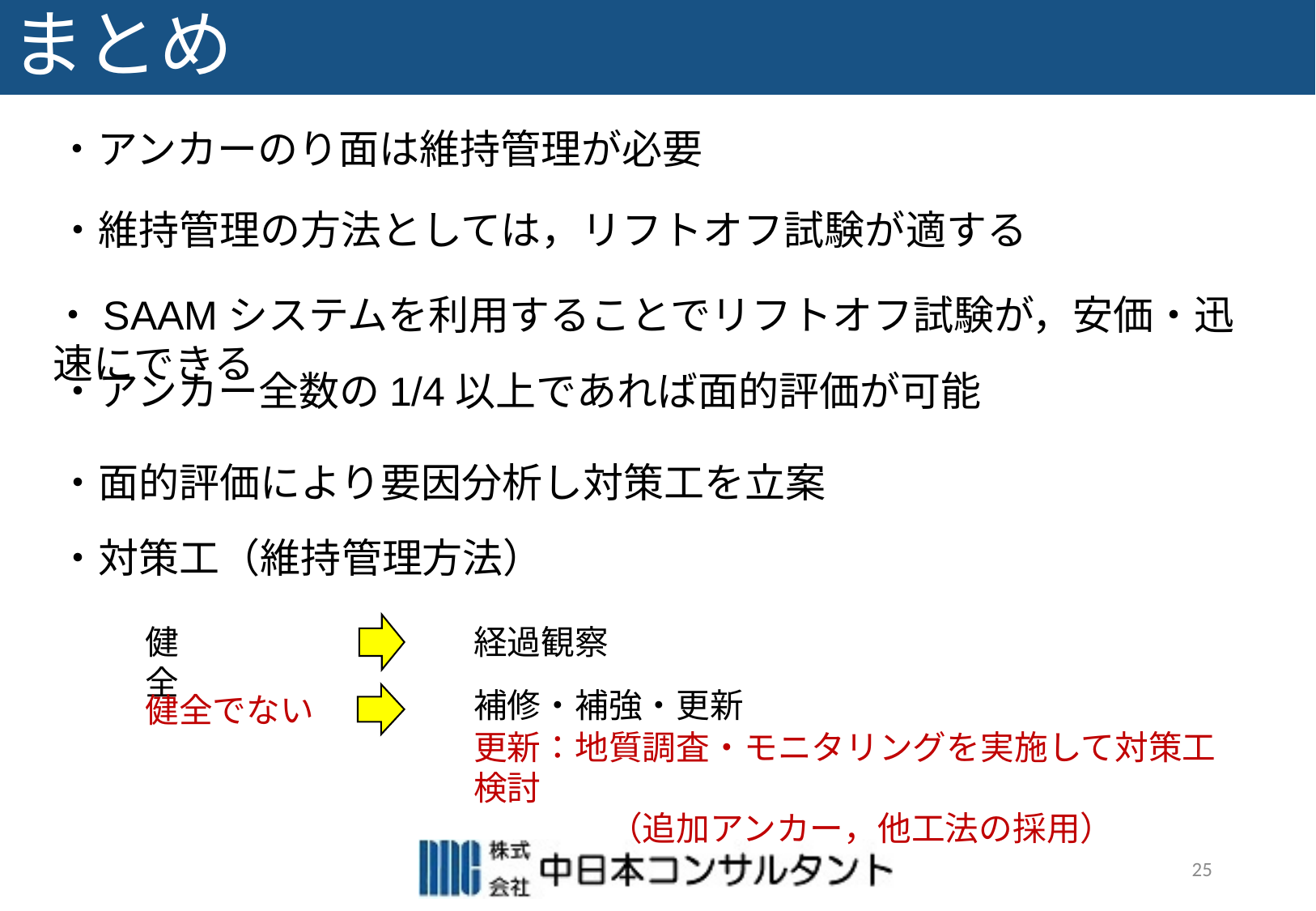

# まとめ
・アンカーのり面は維持管理が必要
・維持管理の方法としては，リフトオフ試験が適する
・SAAMシステムを利用することでリフトオフ試験が，安価・迅速にできる
・アンカー全数の1/4以上であれば面的評価が可能
・面的評価により要因分析し対策工を立案
・対策工（維持管理方法）

健　　　　全
経過観察
補修・補強・更新
健全でない

更新：地質調査・モニタリングを実施して対策工検討
　　　　（追加アンカー，他工法の採用）
25